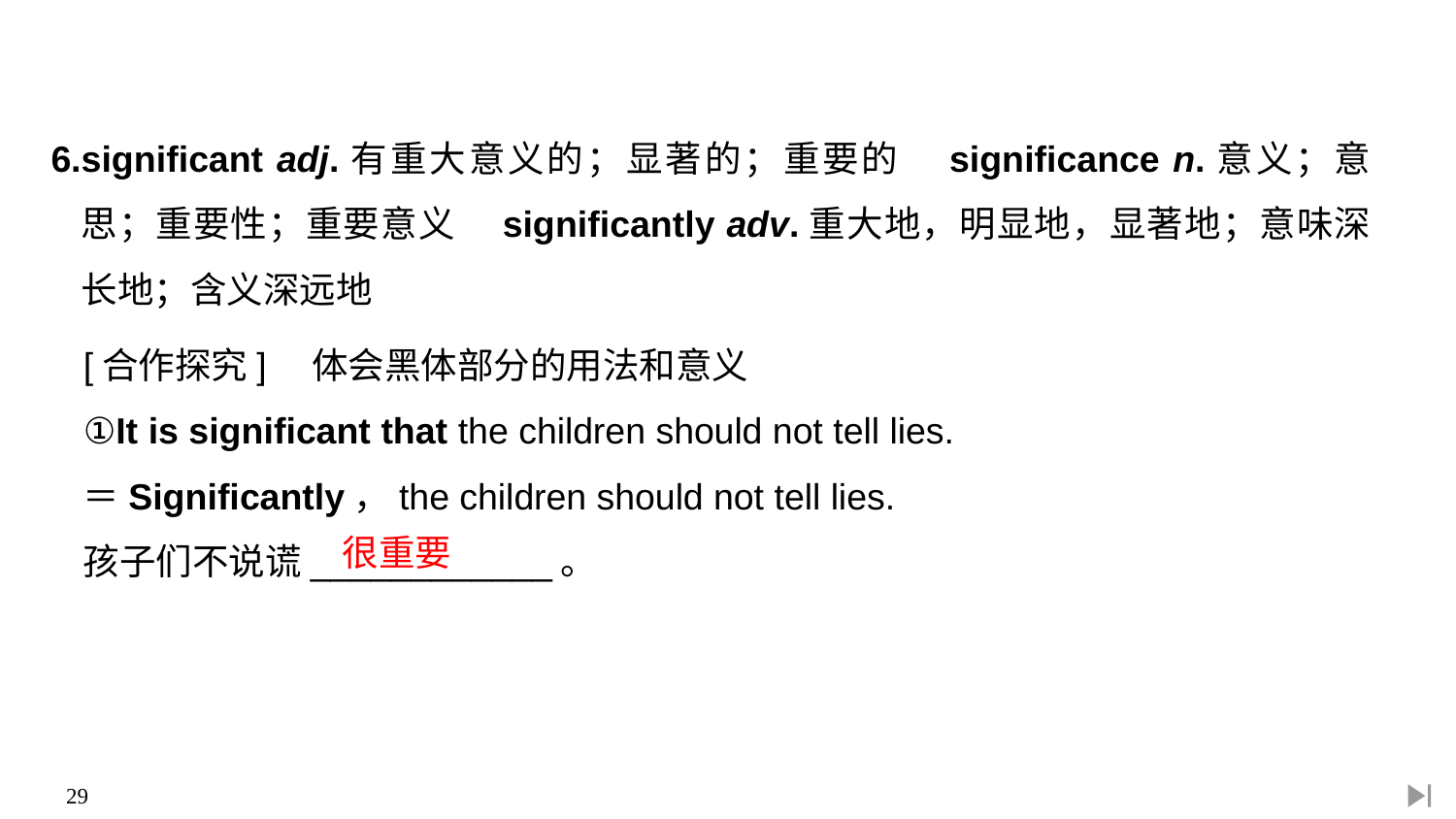

6.significant adj.有重大意义的；显著的；重要的　significance n.意义；意思；重要性；重要意义　significantly adv.重大地，明显地，显著地；意味深长地；含义深远地
[合作探究]　体会黑体部分的用法和意义
①It is significant that the children should not tell lies.
＝Significantly，the children should not tell lies.
孩子们不说谎____________。
很重要